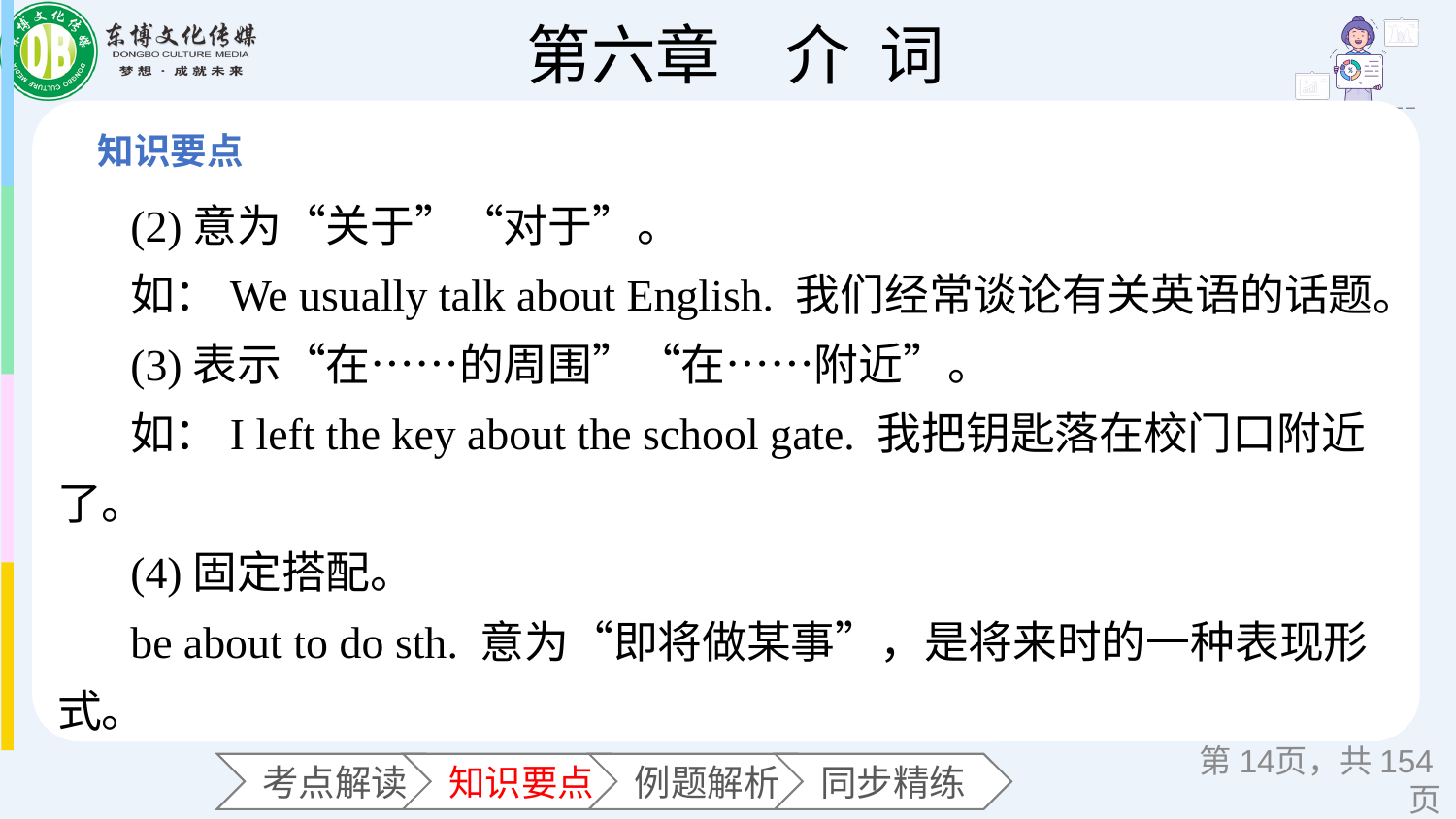

(2)意为“关于”“对于”。
如：We usually talk about English. 我们经常谈论有关英语的话题。
(3)表示“在……的周围”“在……附近”。
如：I left the key about the school gate. 我把钥匙落在校门口附近了。
(4)固定搭配。
be about to do sth. 意为“即将做某事”，是将来时的一种表现形式。
第14页，共154页